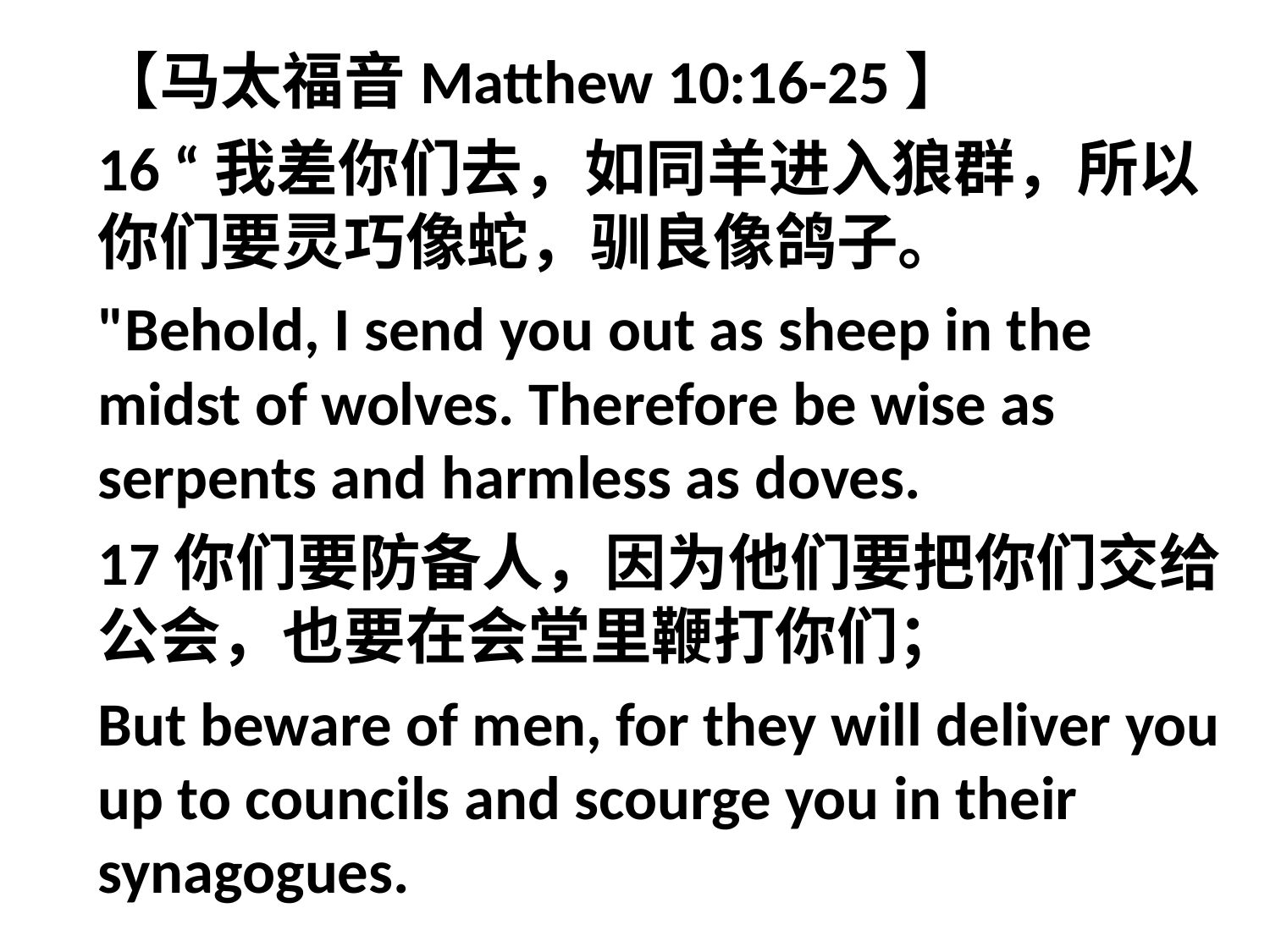

【马太福音Matthew 10:16-25】
16 “我差你们去，如同羊进入狼群，所以你们要灵巧像蛇，驯良像鸽子。
"Behold, I send you out as sheep in the midst of wolves. Therefore be wise as serpents and harmless as doves.
17你们要防备人，因为他们要把你们交给公会，也要在会堂里鞭打你们；
But beware of men, for they will deliver you up to councils and scourge you in their synagogues.